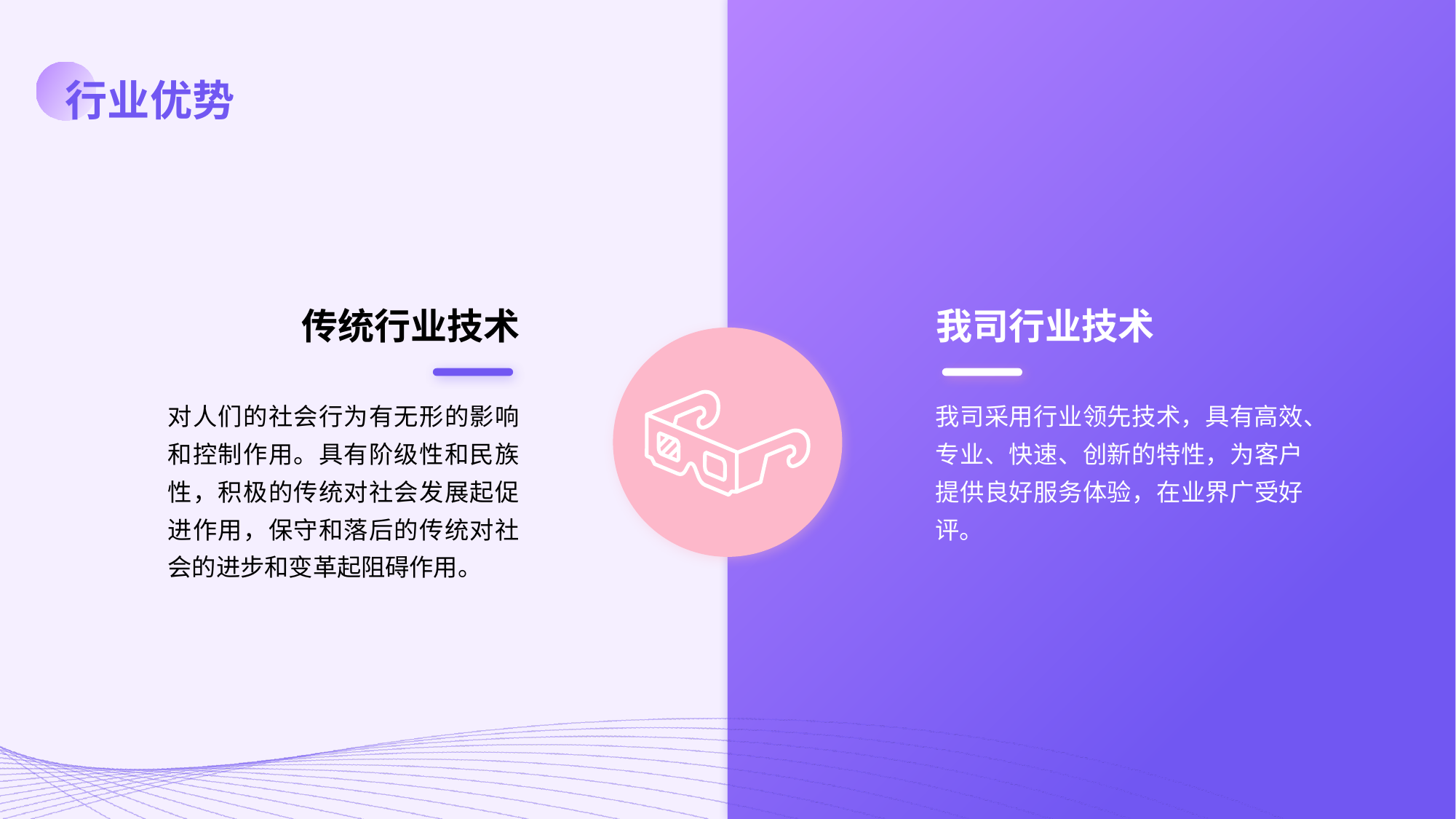

行业优势
传统行业技术
我司行业技术

对人们的社会行为有无形的影响和控制作用。具有阶级性和民族性，积极的传统对社会发展起促进作用，保守和落后的传统对社会的进步和变革起阻碍作用。
我司采用行业领先技术，具有高效、专业、快速、创新的特性，为客户提供良好服务体验，在业界广受好评。